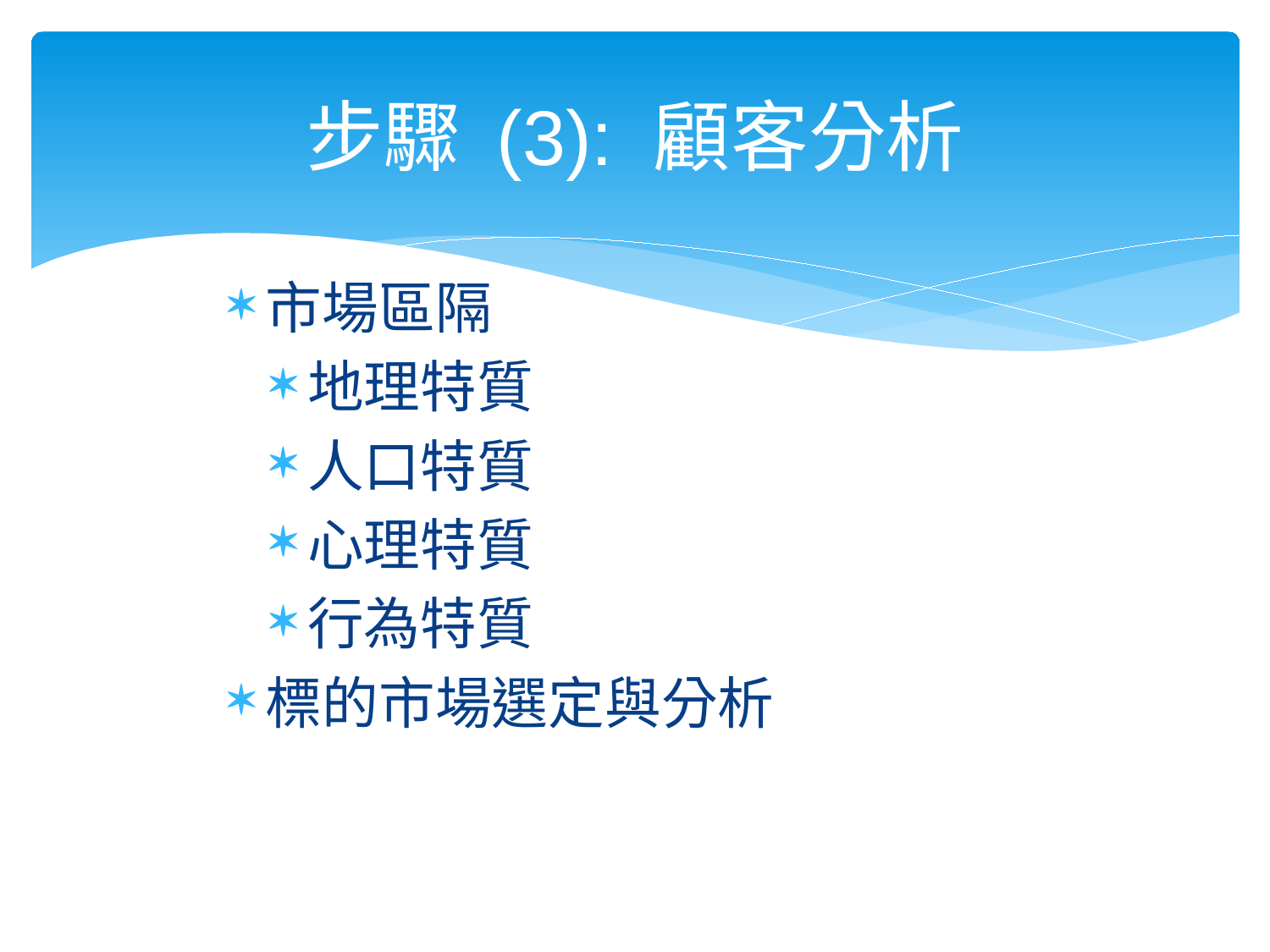

# 步驟 (3): 顧客分析
市場區隔
地理特質
人口特質
心理特質
行為特質
標的市場選定與分析